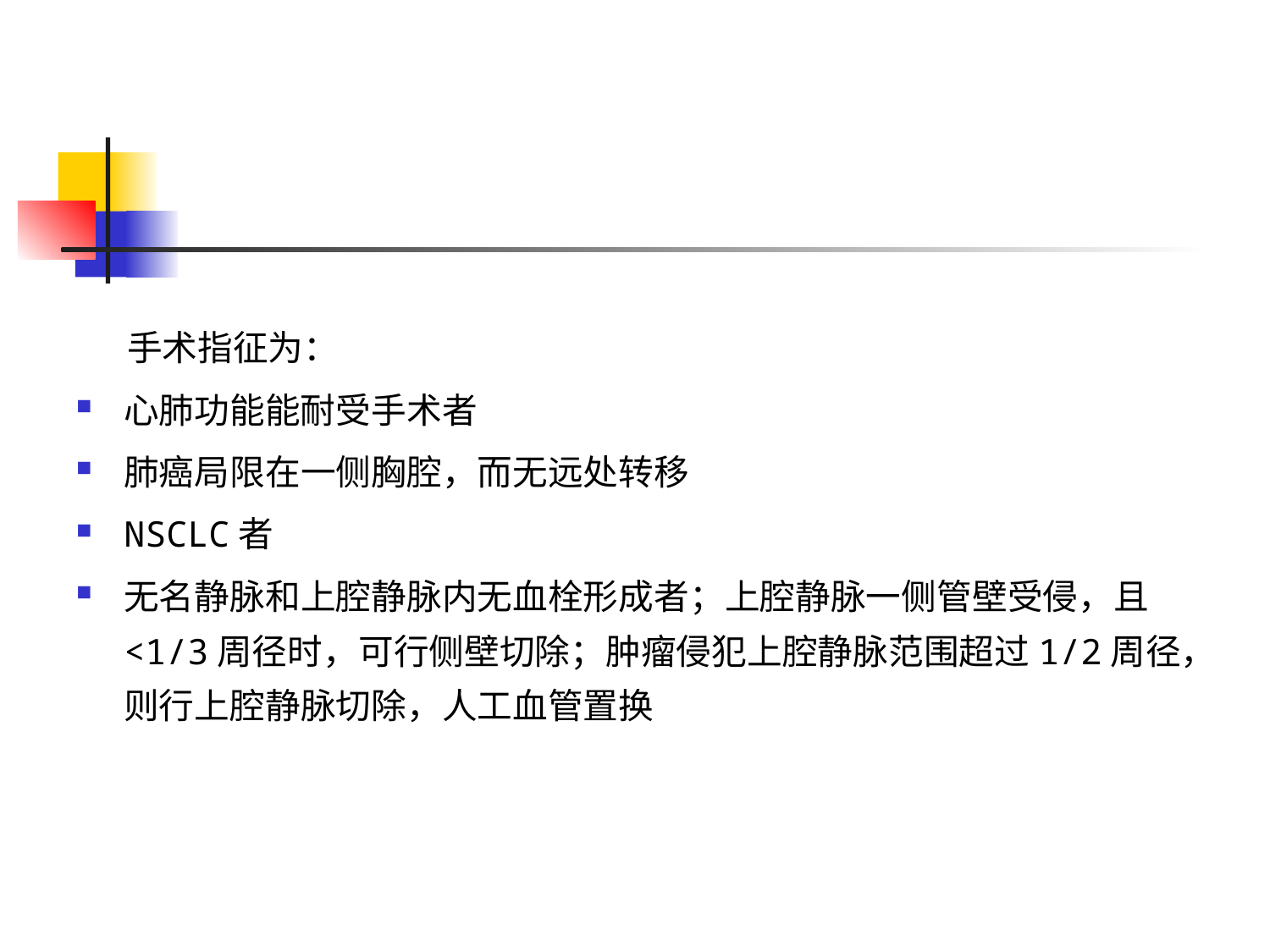

手术指征为：
心肺功能能耐受手术者
肺癌局限在一侧胸腔，而无远处转移
NSCLC者
无名静脉和上腔静脉内无血栓形成者；上腔静脉一侧管壁受侵，且<1/3周径时，可行侧壁切除；肿瘤侵犯上腔静脉范围超过1/2周径，则行上腔静脉切除，人工血管置换